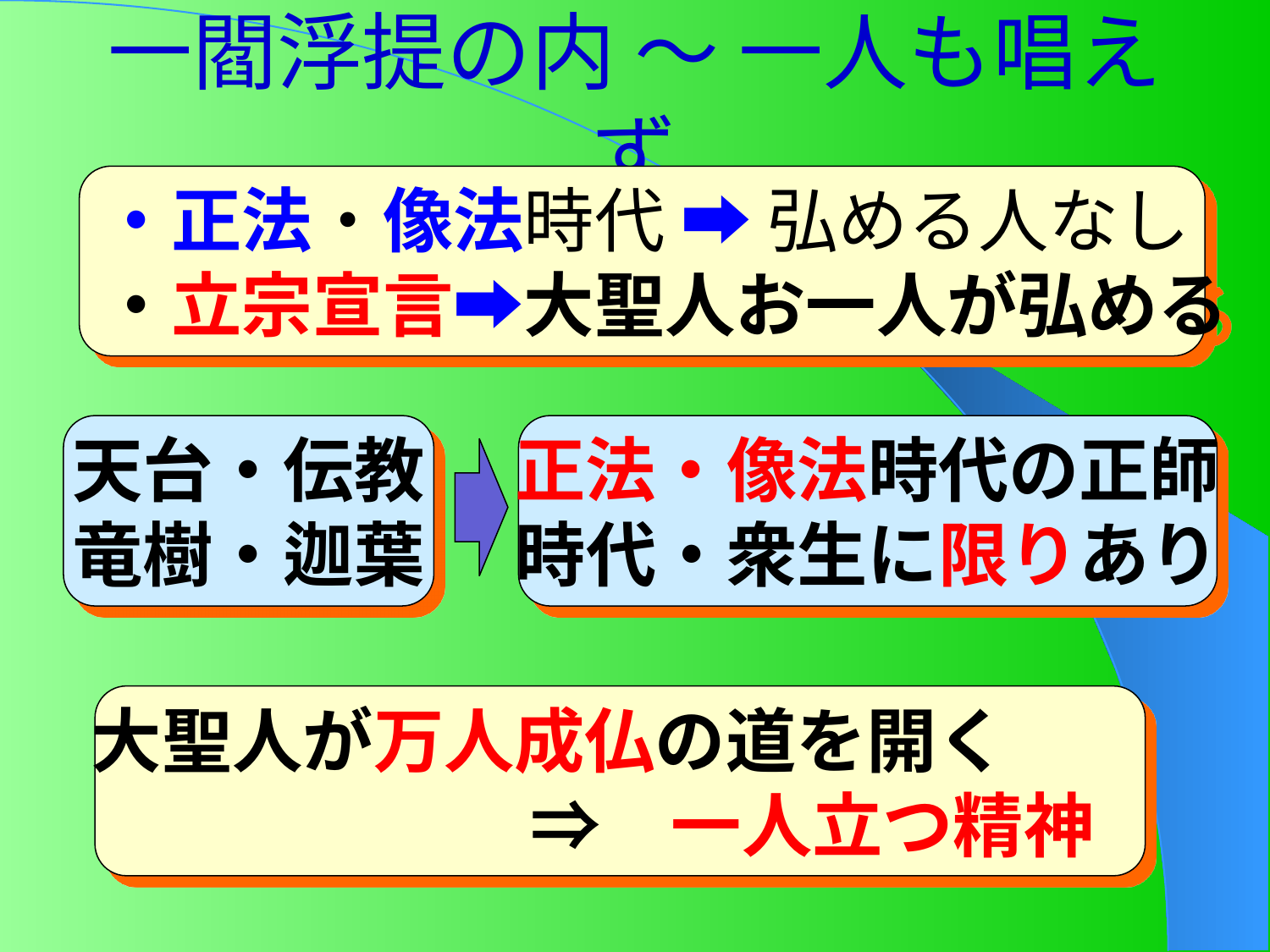

# 一閻浮提の内 ～ 一人も唱えず
・正法・像法時代 ➡ 弘める人なし
・立宗宣言➡大聖人お一人が弘める
天台・伝教
竜樹・迦葉
正法・像法時代の正師
時代・衆生に限りあり

大聖人が万人成仏の道を開く
　　　　　  ⇒　一人立つ精神